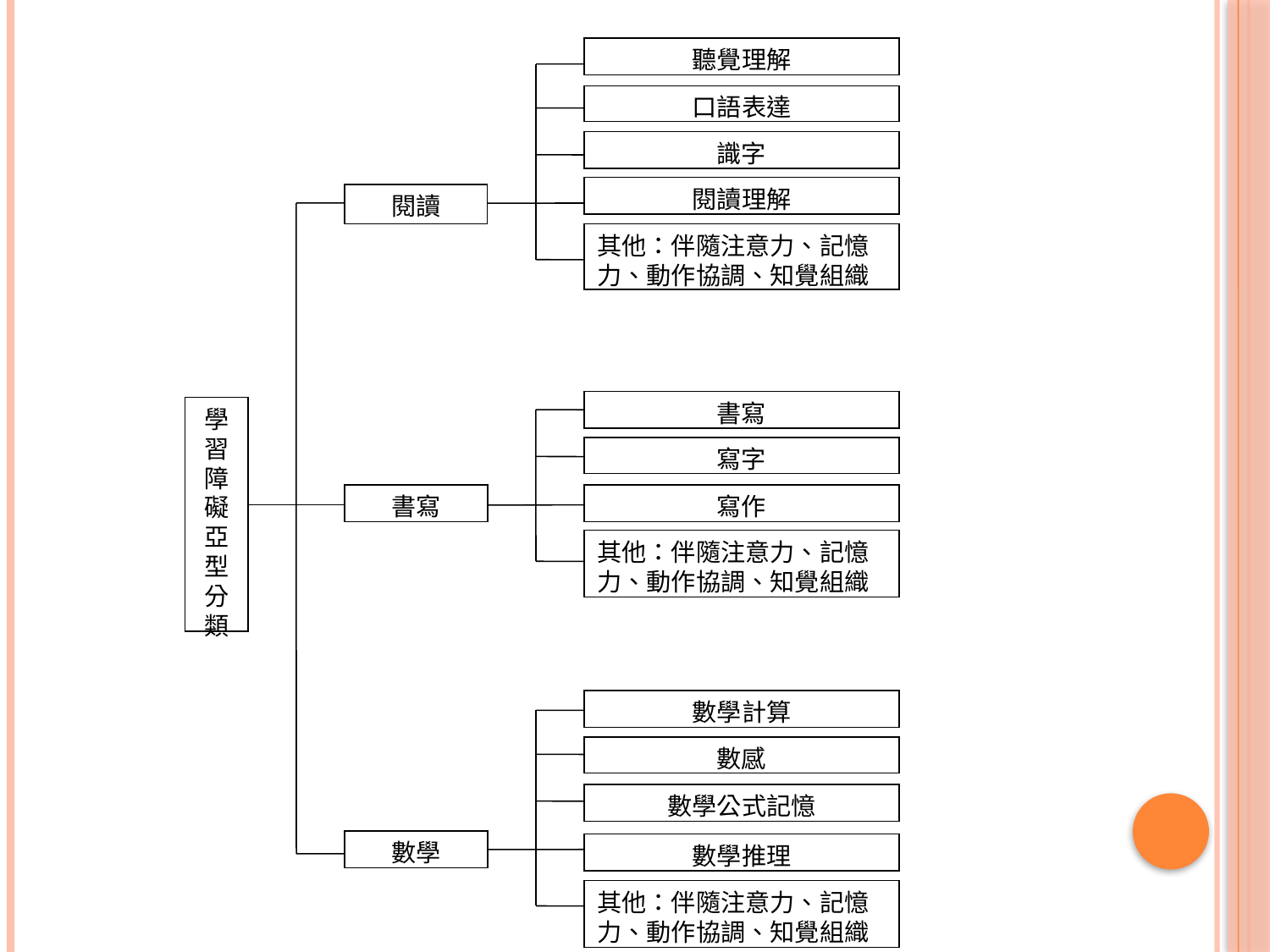

基隆市特殊教育學生學習障礙亞型研判架構參考

聽覺理解
口語表達
識字
閱讀理解
閱讀
其他：伴隨注意力、記憶力、動作協調、知覺組織
書寫
學習障礙亞型分類
寫字
寫作
書寫
其他：伴隨注意力、記憶力、動作協調、知覺組織
數學計算
數感
數學公式記憶
數學
數學推理
其他：伴隨注意力、記憶力、動作協調、知覺組織